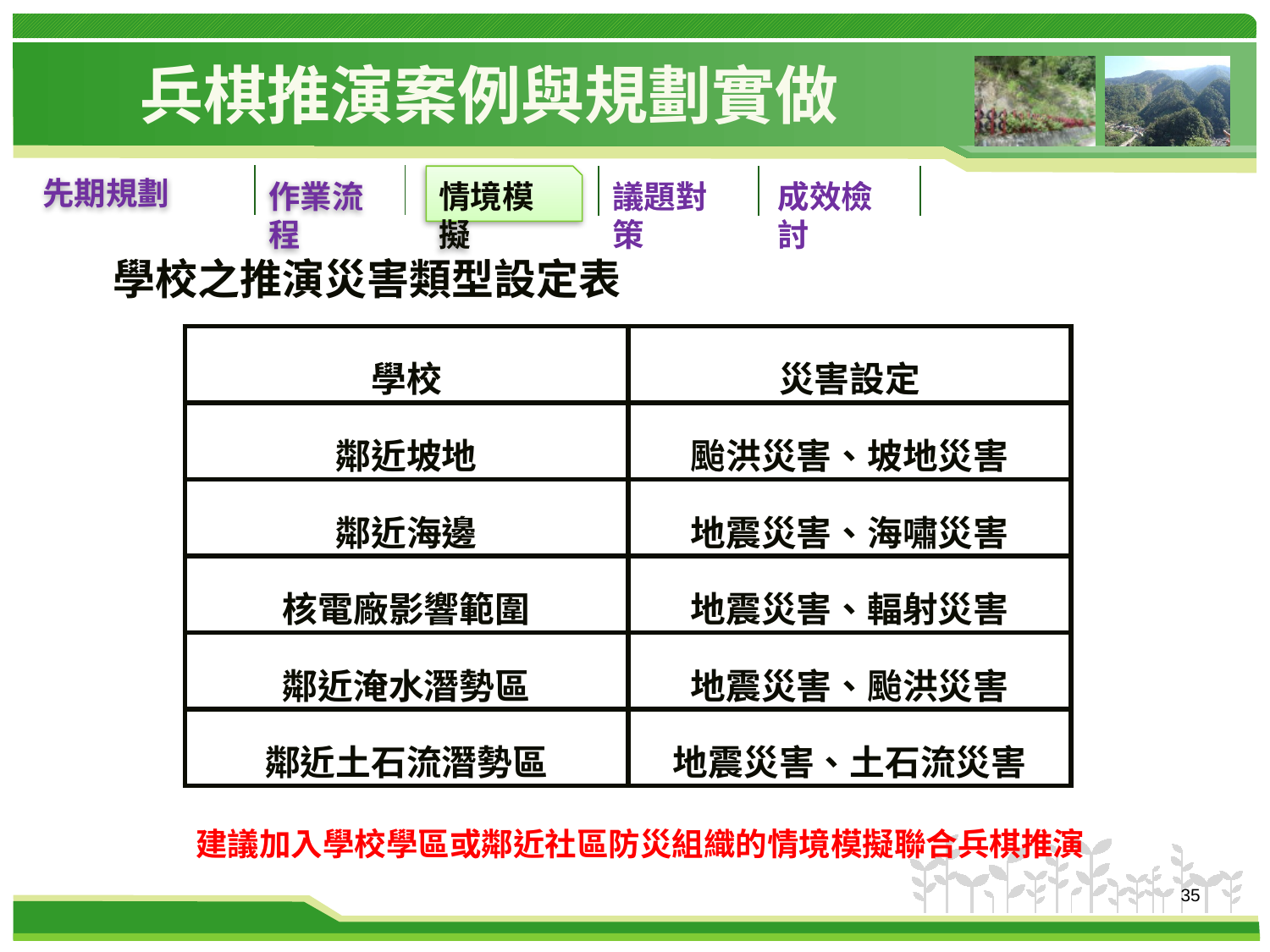

# 兵棋推演案例與規劃實做
先期規劃
作業流程
情境模擬
議題對策
成效檢討
學校之推演災害類型設定表
| 學校 | 災害設定 |
| --- | --- |
| 鄰近坡地 | 颱洪災害、坡地災害 |
| 鄰近海邊 | 地震災害、海嘯災害 |
| 核電廠影響範圍 | 地震災害、輻射災害 |
| 鄰近淹水潛勢區 | 地震災害、颱洪災害 |
| 鄰近土石流潛勢區 | 地震災害、土石流災害 |
建議加入學校學區或鄰近社區防災組織的情境模擬聯合兵棋推演
35